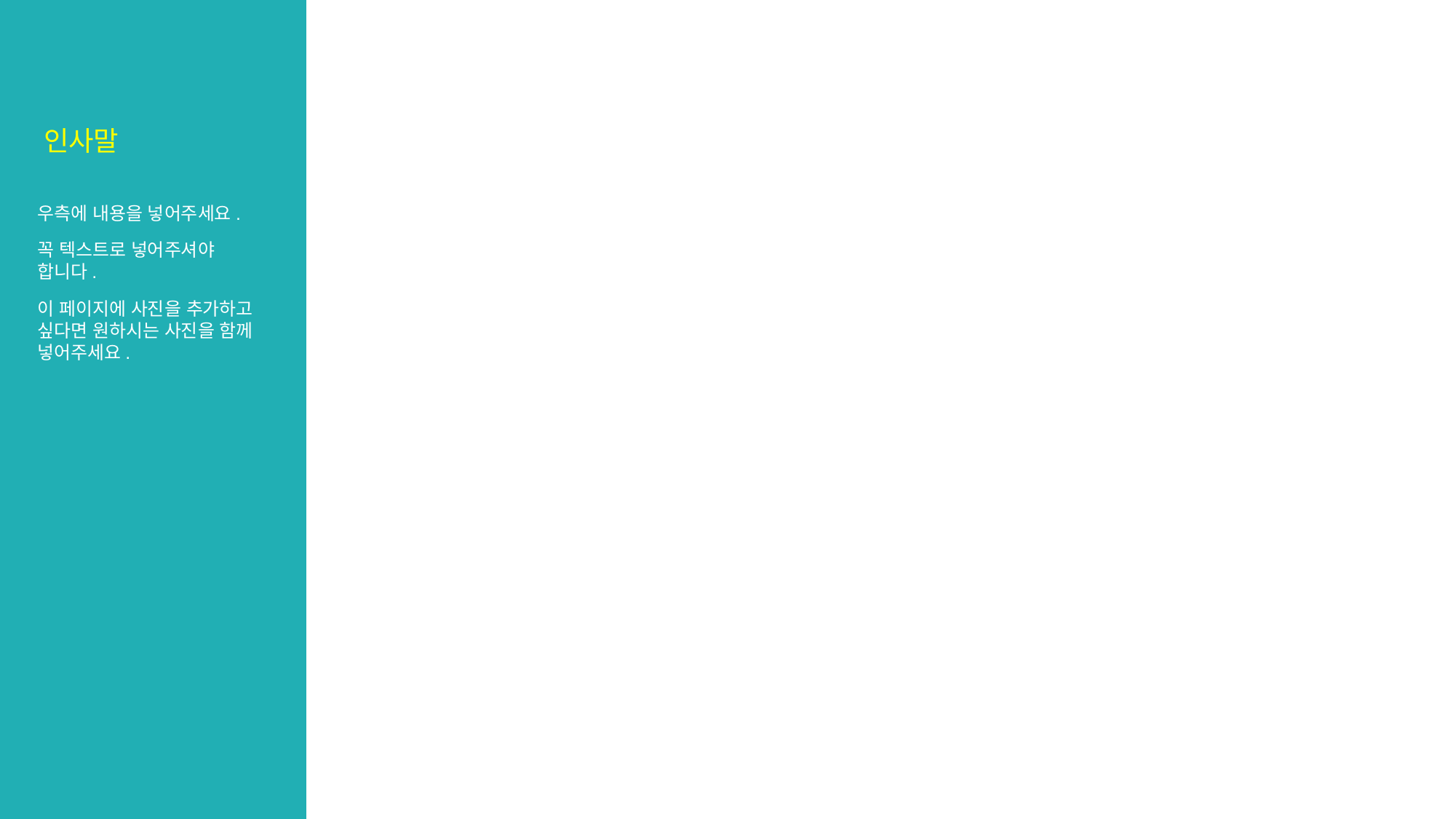

# 인사말
우측에 내용을 넣어주세요.
꼭 텍스트로 넣어주셔야 합니다.
이 페이지에 사진을 추가하고 싶다면 원하시는 사진을 함께 넣어주세요.
4
Lorem ipsum dolor sit amet, consectetuer